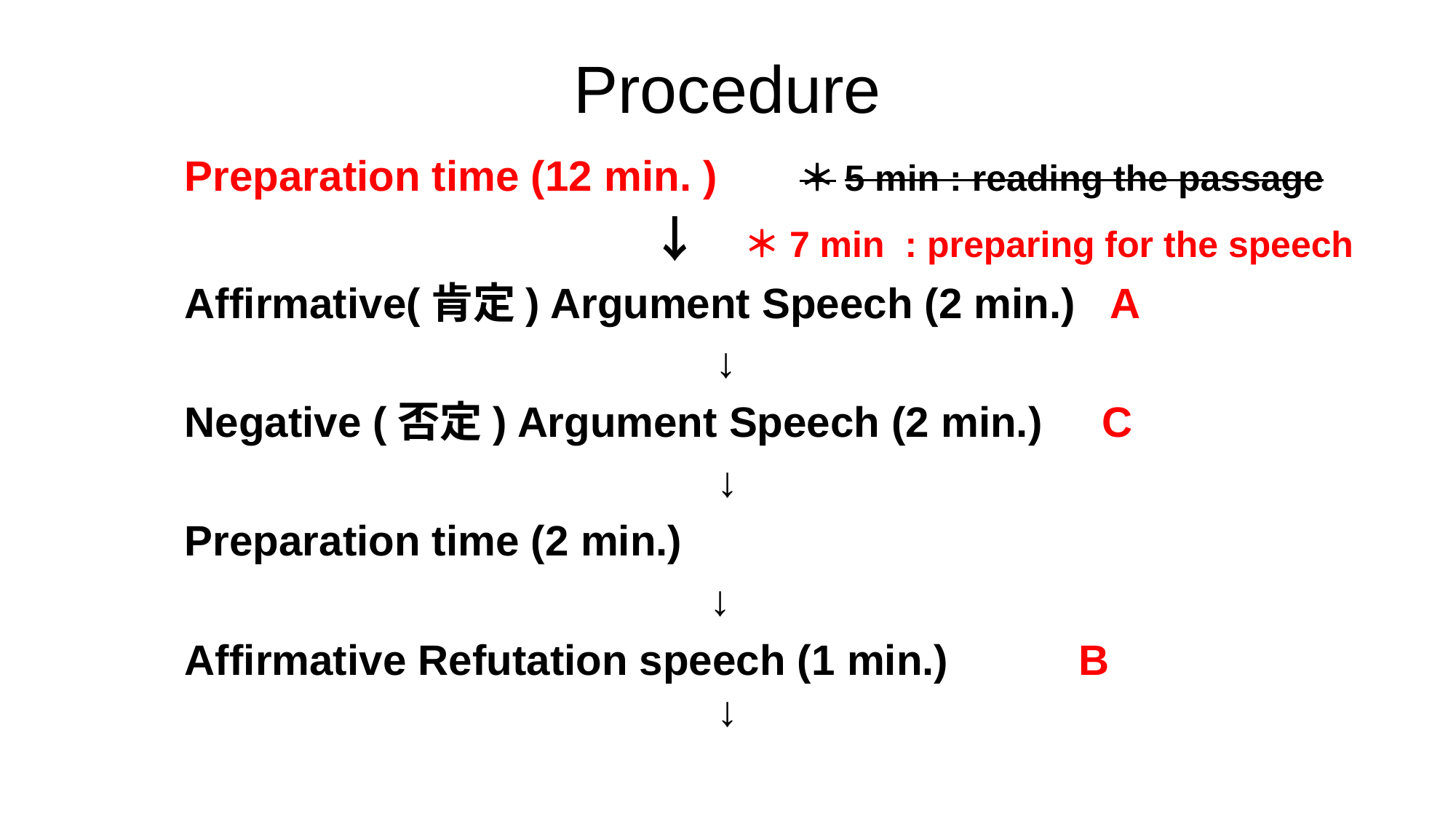

# Procedure
  Preparation time (12 min. )　   ＊5 min : reading the passage
                                              ↓   ＊7 min  : preparing for the speech
  Affirmative(肯定) Argument Speech (2 min.)   A
                                               ↓
  Negative (否定) Argument Speech (2 min.)     C
                                               ↓
  Preparation time (2 min.)
                                                    ↓
  Affirmative Refutation speech (1 min.)           B
                                               ↓